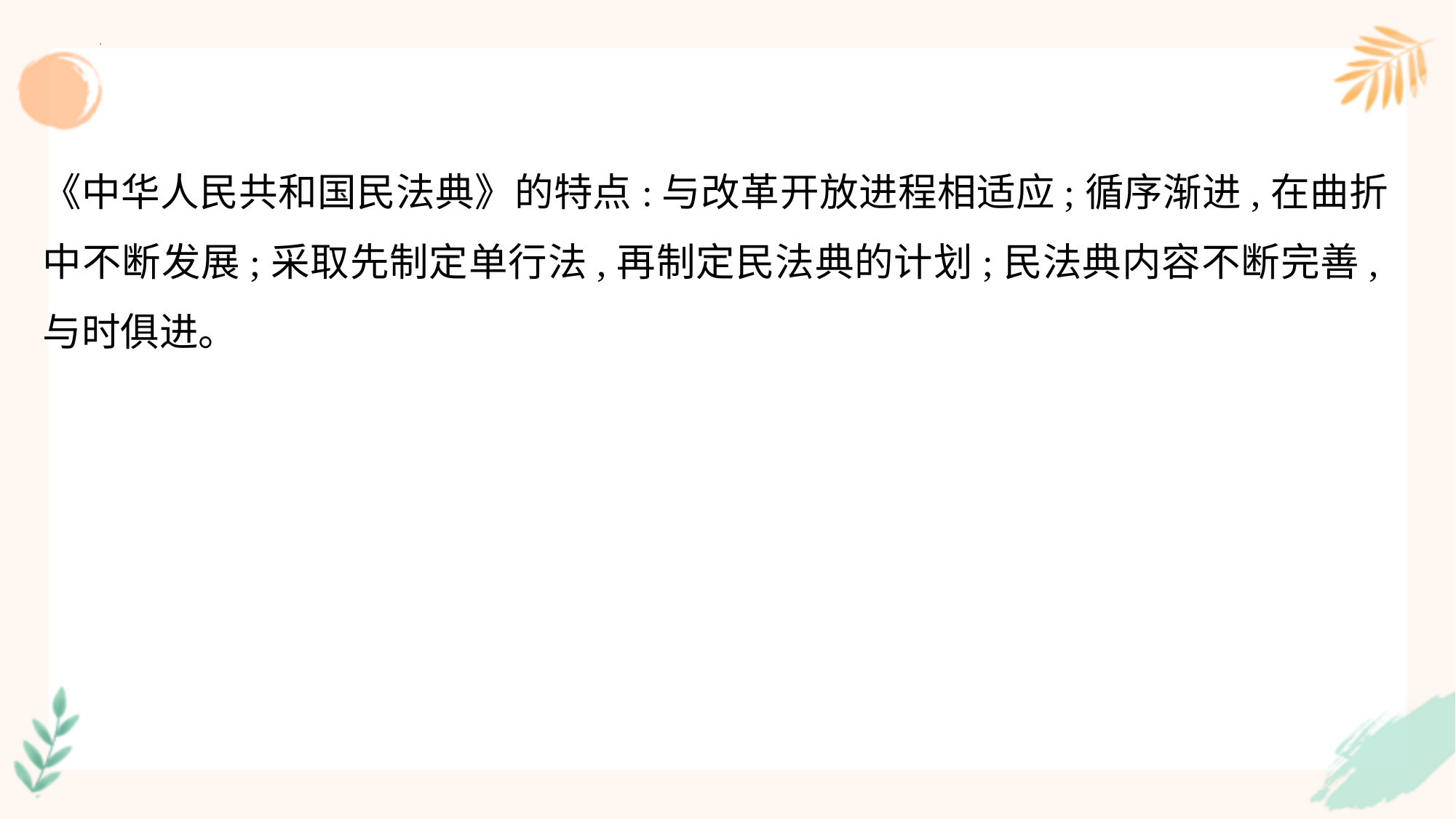

《中华人民共和国民法典》的特点:与改革开放进程相适应;循序渐进,在曲折中不断发展;采取先制定单行法,再制定民法典的计划;民法典内容不断完善,与时俱进。